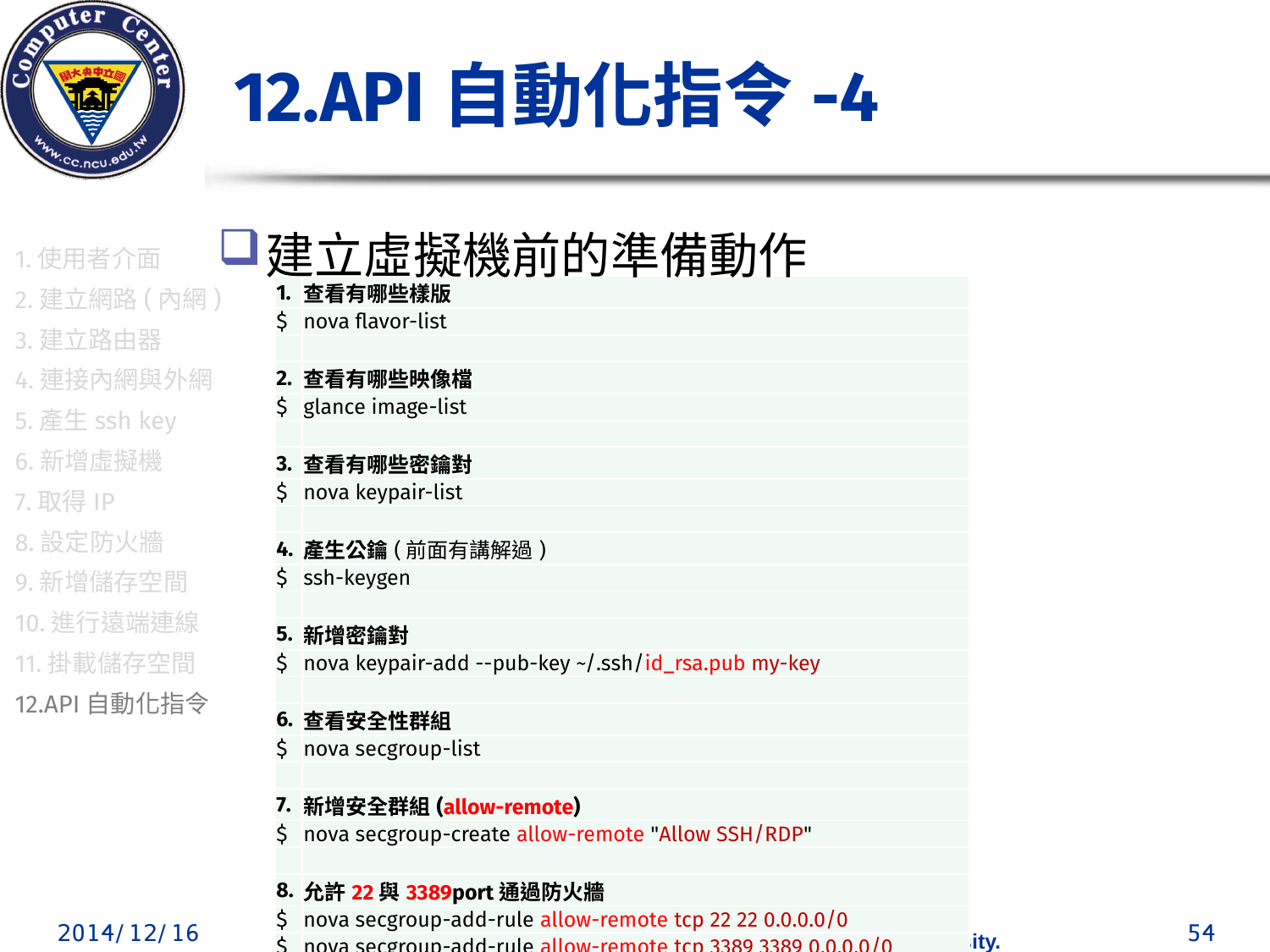

# 12.API自動化指令-4
建立虛擬機前的準備動作
1.使用者介面
2.建立網路(內網)
3.建立路由器
4.連接內網與外網
5.產生ssh key
6.新增虛擬機
7.取得IP
8.設定防火牆
9.新增儲存空間
10.進行遠端連線
11.掛載儲存空間
12.API自動化指令
| 1. | 查看有哪些樣版 |
| --- | --- |
| $ | nova flavor-list |
|  |  |
| 2. | 查看有哪些映像檔 |
| $ | glance image-list |
|  |  |
| 3. | 查看有哪些密鑰對 |
| $ | nova keypair-list |
|  |  |
| 4. | 產生公鑰(前面有講解過) |
| $ | ssh-keygen |
|  |  |
| 5. | 新增密鑰對 |
| $ | nova keypair-add --pub-key ~/.ssh/id\_rsa.pub my-key |
|  |  |
| 6. | 查看安全性群組 |
| $ | nova secgroup-list |
|  |  |
| 7. | 新增安全群組(allow-remote) |
| $ | nova secgroup-create allow-remote "Allow SSH/RDP" |
|  |  |
| 8. | 允許22與3389port通過防火牆 |
| $ | nova secgroup-add-rule allow-remote tcp 22 22 0.0.0.0/0 |
| $ | nova secgroup-add-rule allow-remote tcp 3389 3389 0.0.0.0/0 |
2014/12/16
54